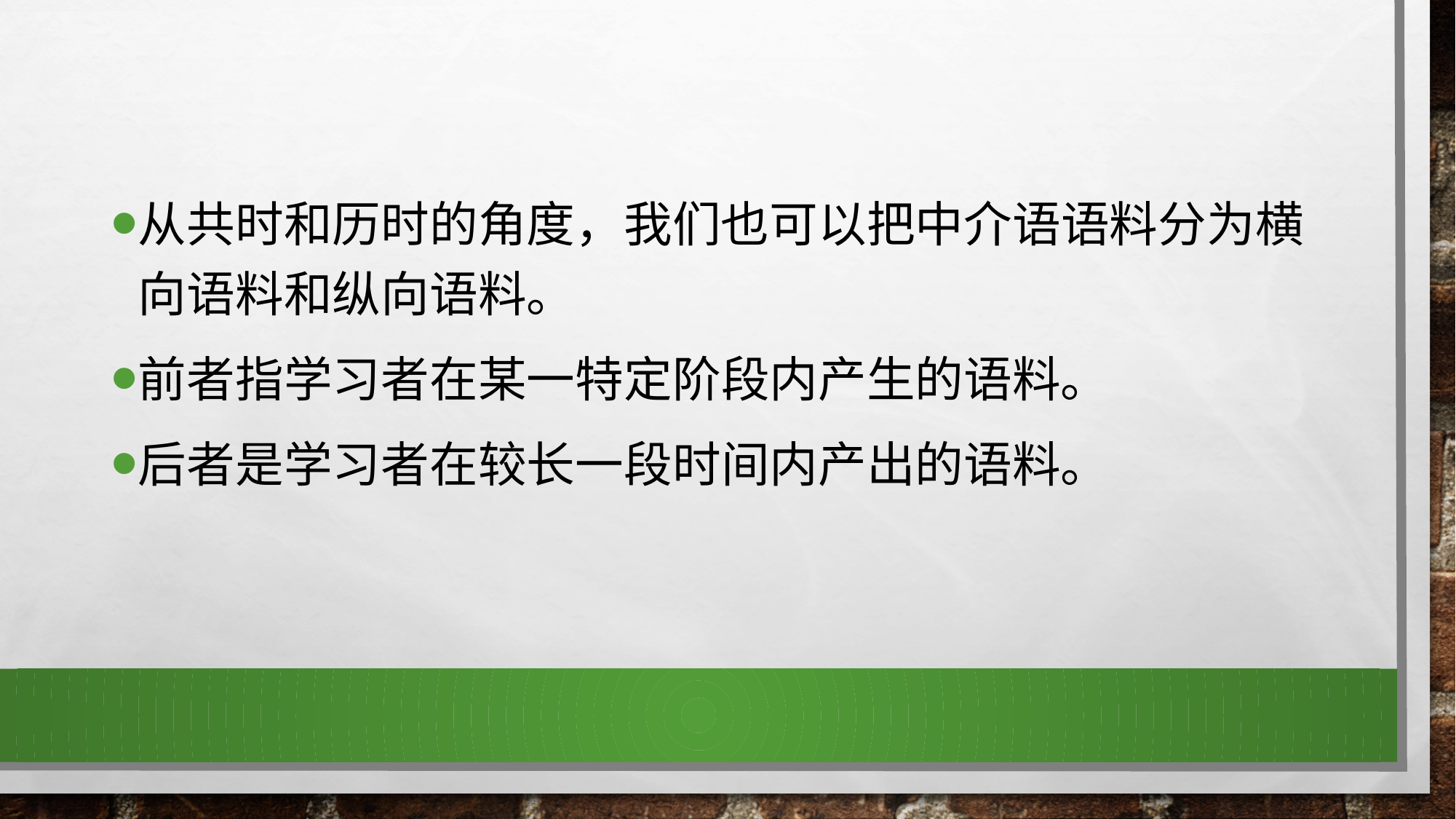

从共时和历时的角度，我们也可以把中介语语料分为横向语料和纵向语料。
前者指学习者在某一特定阶段内产生的语料。
后者是学习者在较长一段时间内产出的语料。